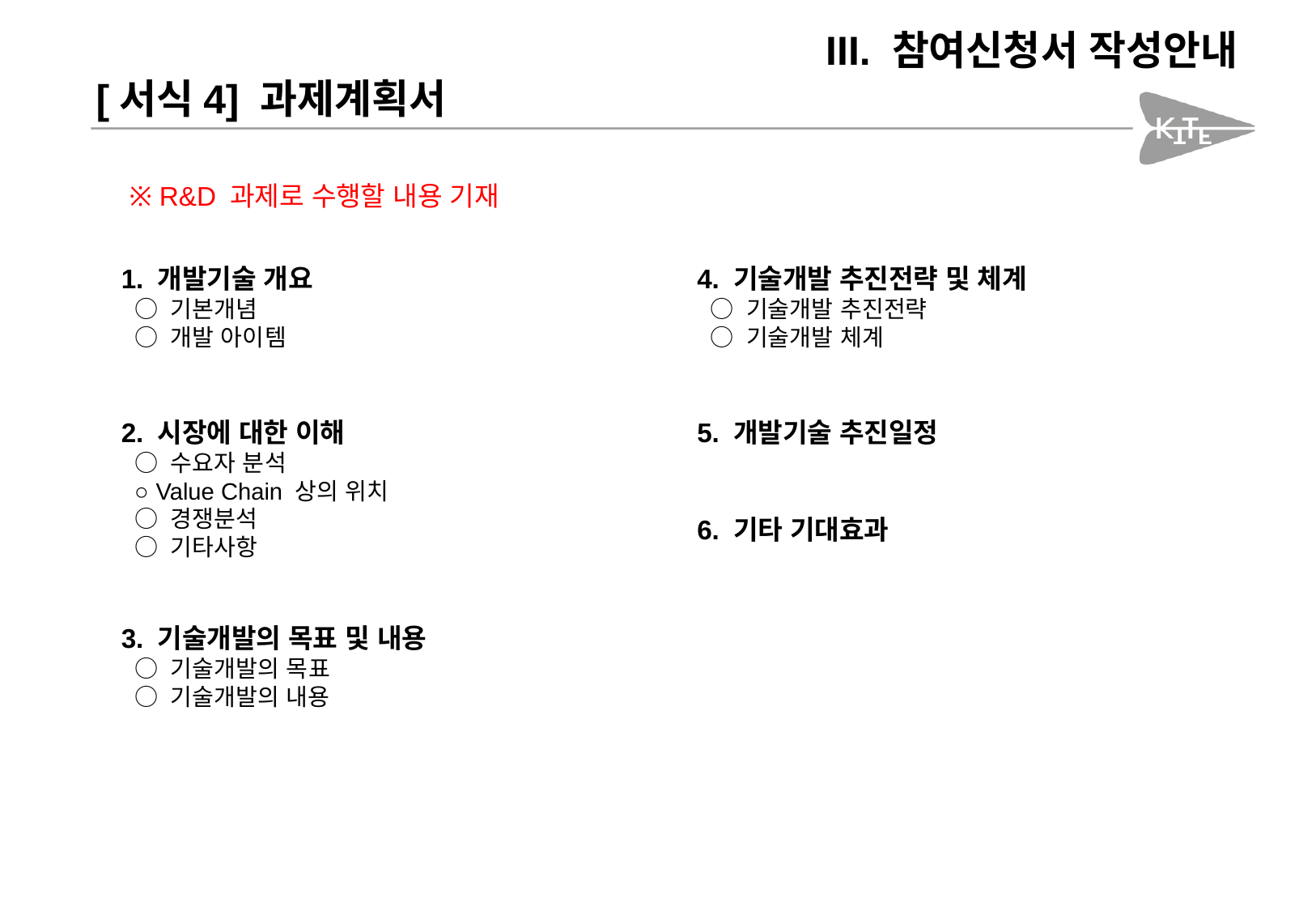

III. 참여신청서 작성안내
[서식4] 과제계획서
※ R&D 과제로 수행할 내용 기재
1. 개발기술 개요
  ○ 기본개념
  ○ 개발 아이템

2. 시장에 대한 이해
  ○ 수요자 분석
  ○ Value Chain 상의 위치
  ○ 경쟁분석
  ○ 기타사항

3. 기술개발의 목표 및 내용
  ○ 기술개발의 목표
  ○ 기술개발의 내용
4. 기술개발 추진전략 및 체계
  ○ 기술개발 추진전략
  ○ 기술개발 체계

5. 개발기술 추진일정

6. 기타 기대효과